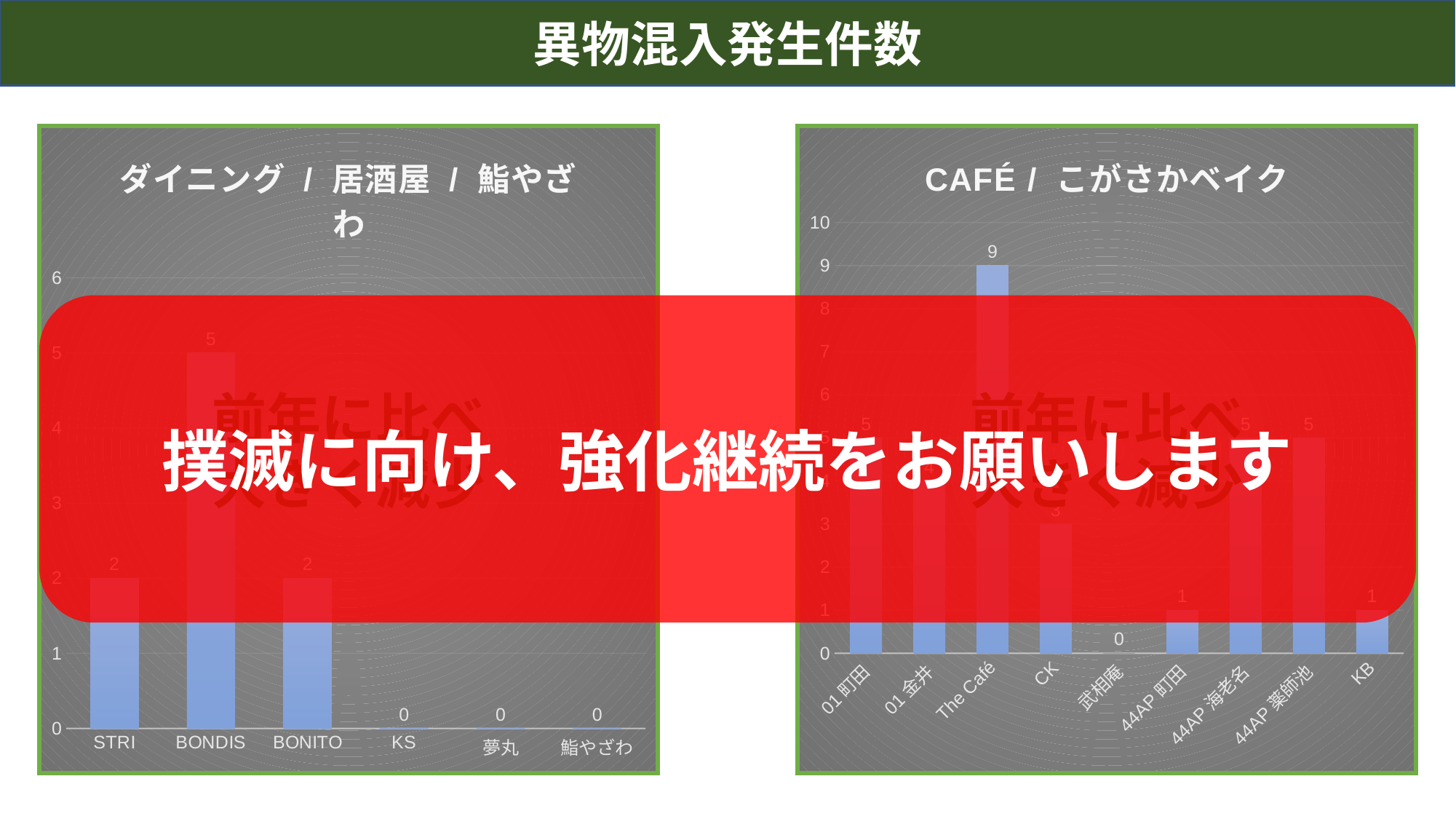

異物混入発生件数
前年に比べ
大きく減少

### Chart: ダイニング / 居酒屋 / 鮨やざわ

| Category | 発生件数 |
|---|---|
| STRI | 2.0 |
| BONDIS | 5.0 |
| BONITO | 2.0 |
| KS | 0.0 |
| 夢丸 | 0.0 |
| 鮨やざわ | 0.0 |
前年に比べ
大きく減少

### Chart: CAFÉ / こがさかベイク

| Category | 発生件数 |
|---|---|
| 01町田 | 5.0 |
| 01金井 | 4.0 |
| The Café | 9.0 |
| CK | 3.0 |
| 武相庵 | 0.0 |
| 44AP町田 | 1.0 |
| 44AP海老名 | 5.0 |
| 44AP薬師池 | 5.0 |
| KB | 1.0 |
撲滅に向け、強化継続をお願いします